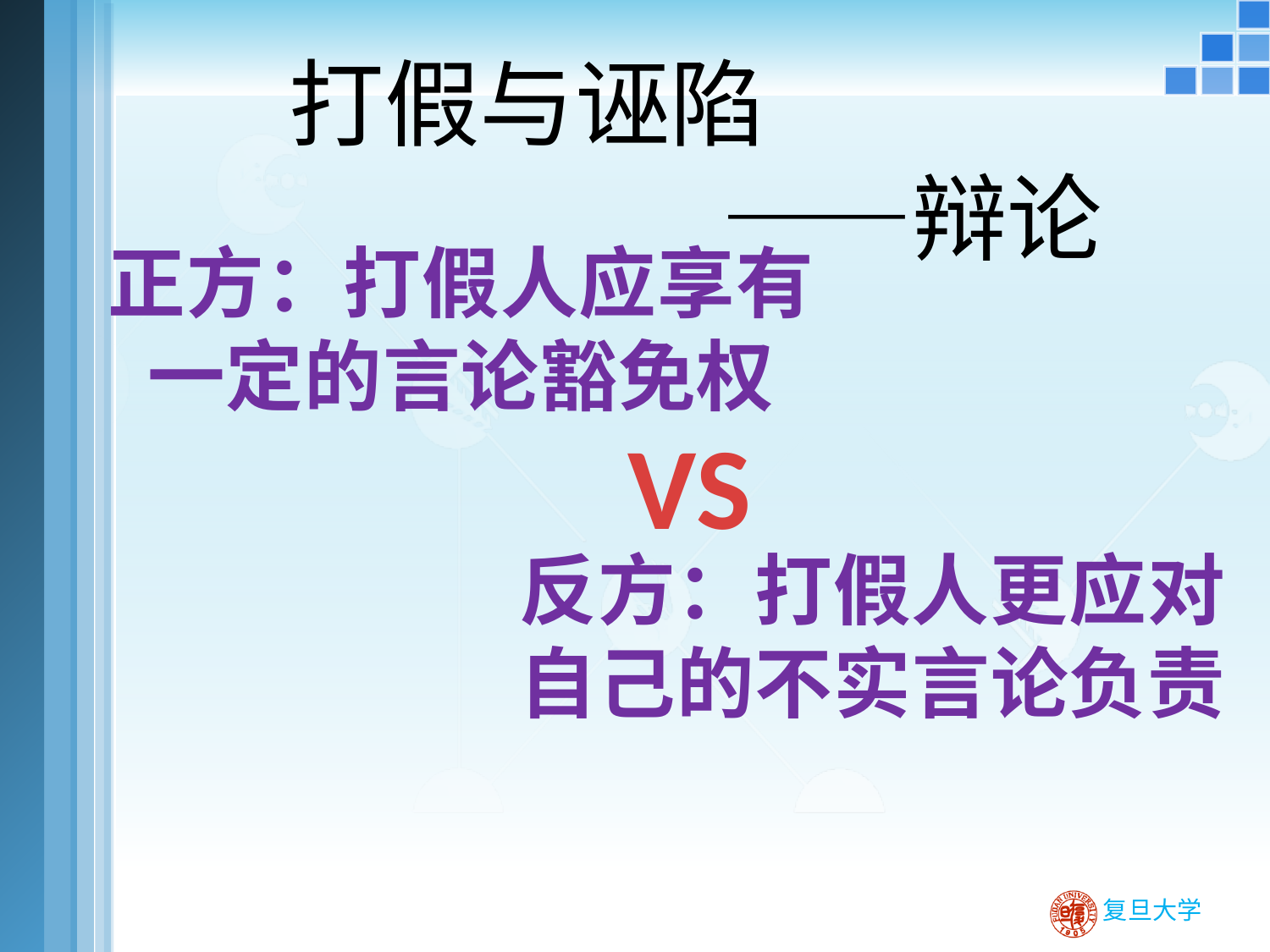

# 打假与诬陷 ——辩论
正方：打假人应享有
一定的言论豁免权
VS
反方：打假人更应对自己的不实言论负责